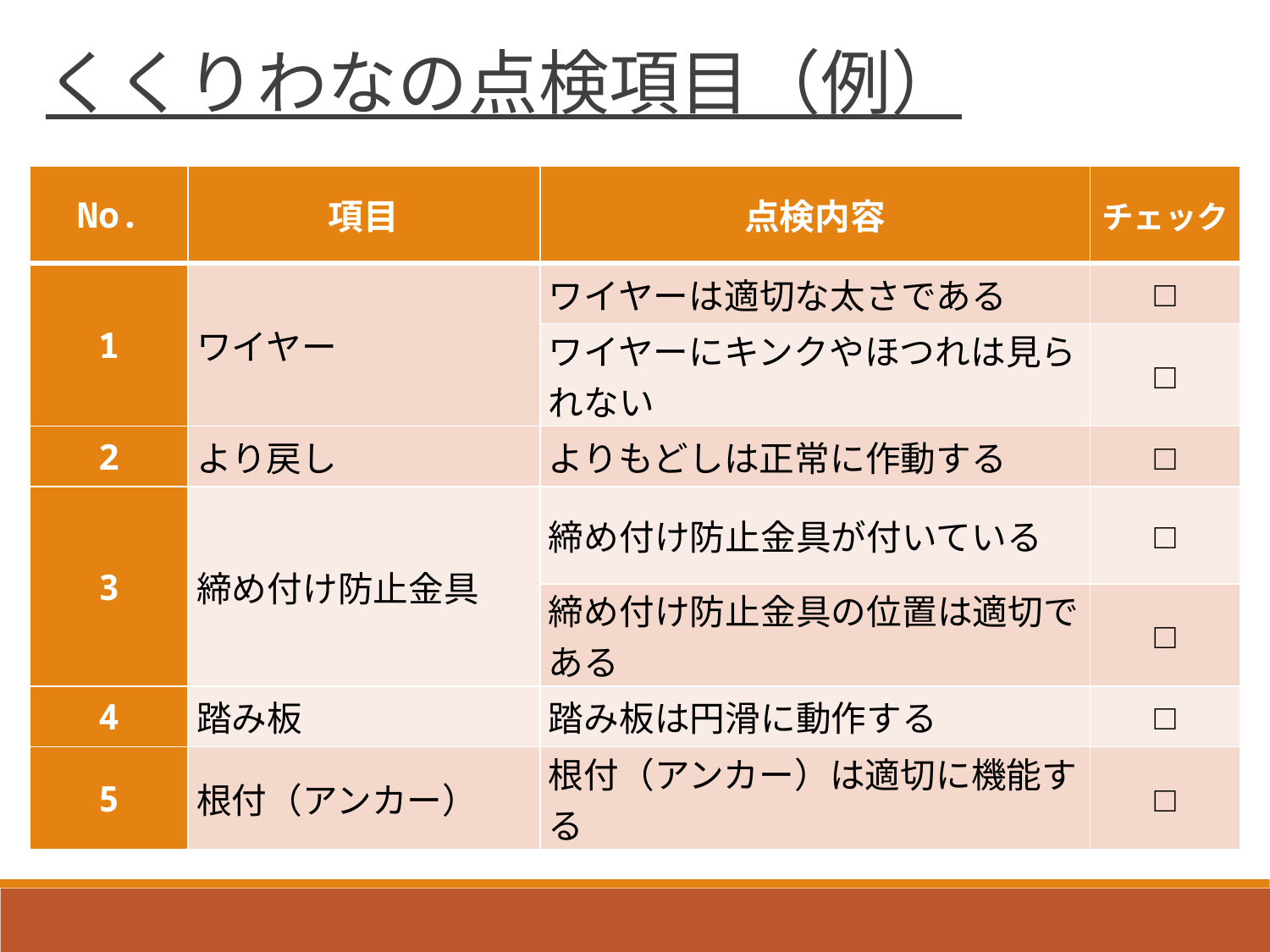

くくりわなの点検項目（例）
| No. | 項目 | 点検内容 | チェック |
| --- | --- | --- | --- |
| 1 | ワイヤー | ワイヤーは適切な太さである | □ |
|  |  | ワイヤーにキンクやほつれは見られない | □ |
| 2 | より戻し | よりもどしは正常に作動する | □ |
| 3 | 締め付け防止金具 | 締め付け防止金具が付いている | □ |
|  |  | 締め付け防止金具の位置は適切である | □ |
| 4 | 踏み板 | 踏み板は円滑に動作する | □ |
| 5 | 根付（アンカー） | 根付（アンカー）は適切に機能する | □ |